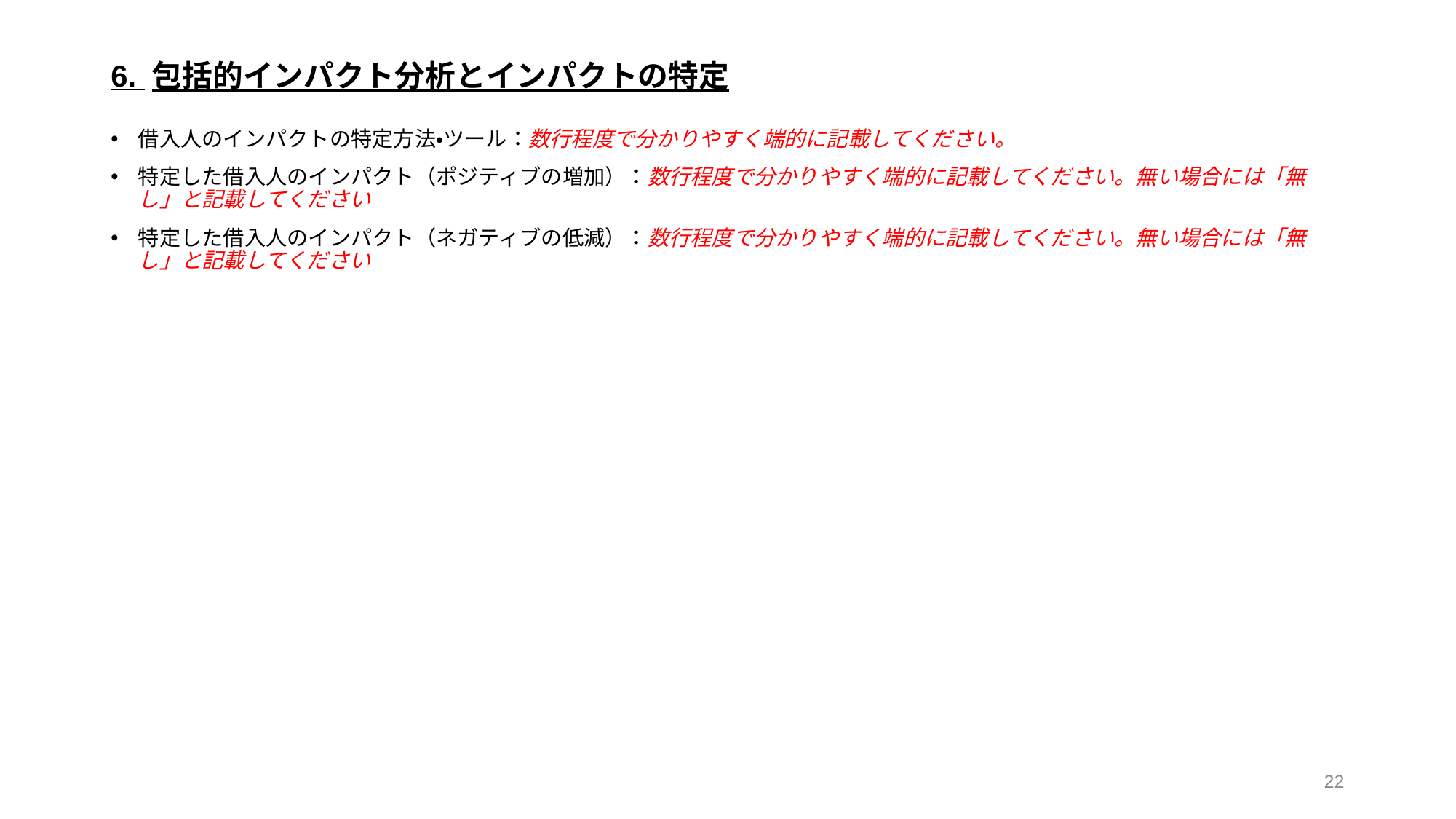

# 6. 包括的インパクト分析とインパクトの特定
借入人のインパクトの特定方法・ツール：数行程度で分かりやすく端的に記載してください。
特定した借入人のインパクト（ポジティブの増加）：数行程度で分かりやすく端的に記載してください。無い場合には「無し」と記載してください
特定した借入人のインパクト（ネガティブの低減）：数行程度で分かりやすく端的に記載してください。無い場合には「無し」と記載してください

22